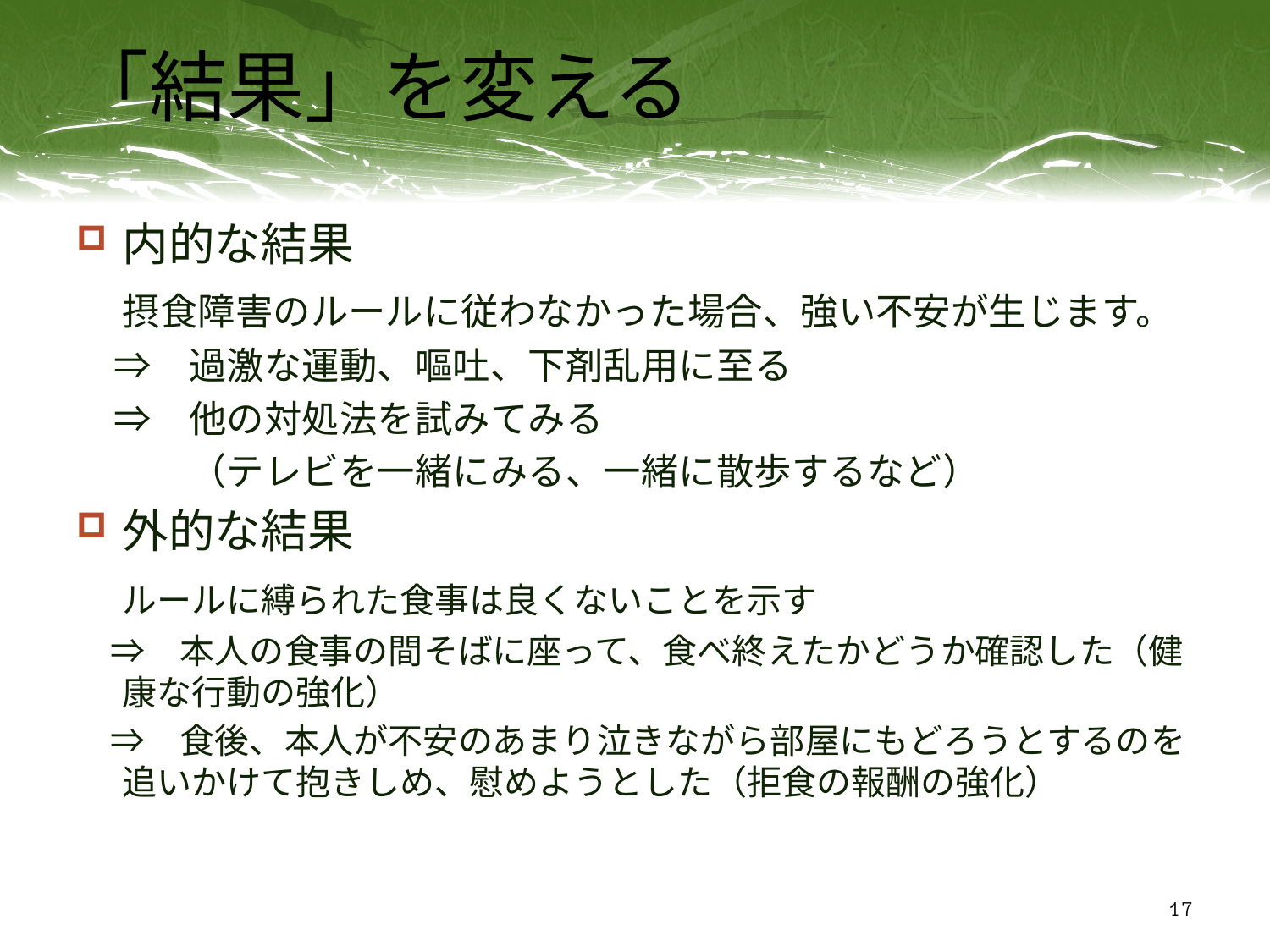

# 「結果」を変える
内的な結果
　摂食障害のルールに従わなかった場合、強い不安が生じます。
　⇒　過激な運動、嘔吐、下剤乱用に至る
　⇒　他の対処法を試みてみる
　　　（テレビを一緒にみる、一緒に散歩するなど）
外的な結果
　ルールに縛られた食事は良くないことを示す
　⇒　本人の食事の間そばに座って、食べ終えたかどうか確認した（健康な行動の強化）
　⇒　食後、本人が不安のあまり泣きながら部屋にもどろうとするのを追いかけて抱きしめ、慰めようとした（拒食の報酬の強化）
17